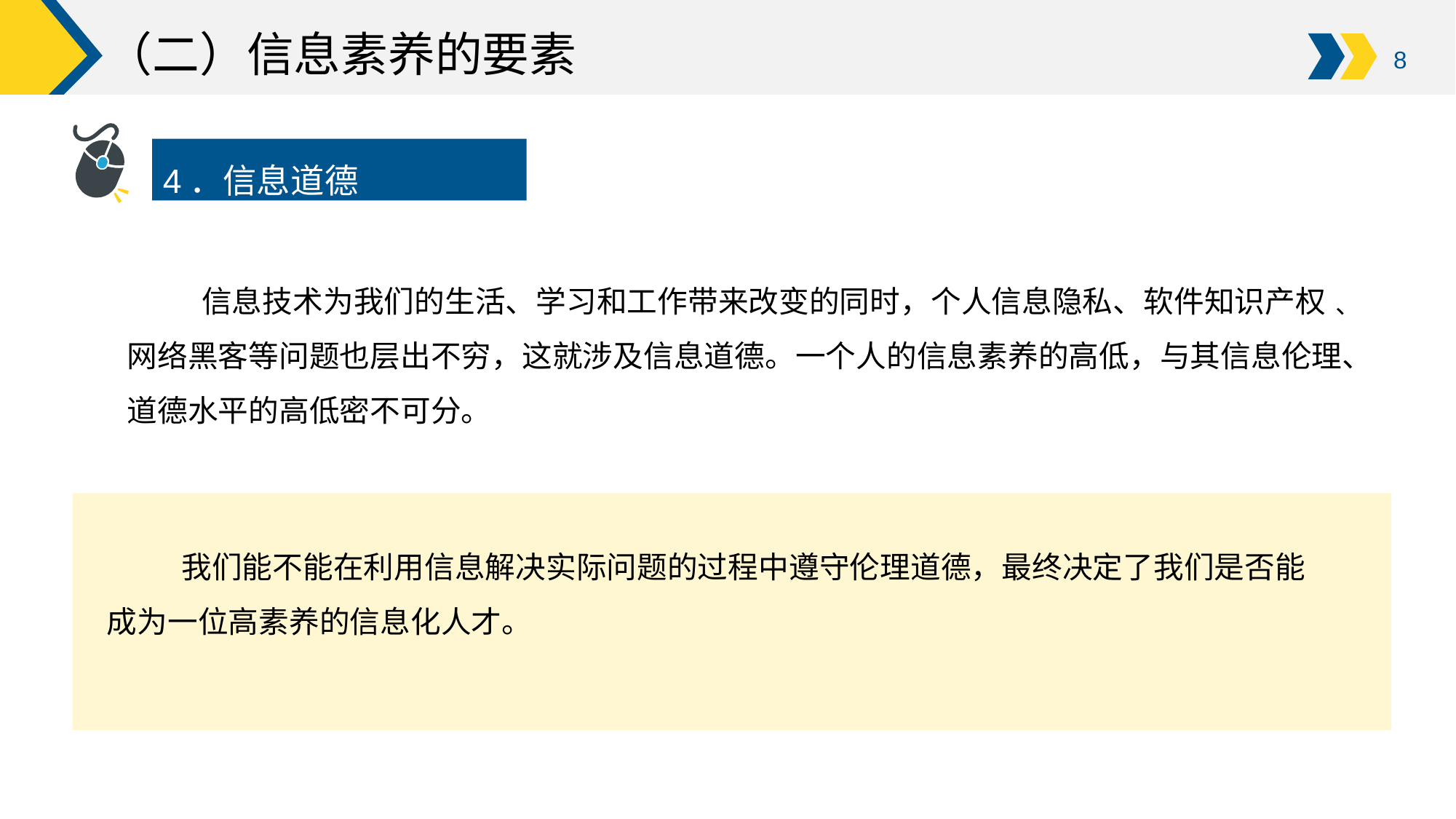

# （二）信息素养的要素

4．信息道德
信息技术为我们的生活、学习和工作带来改变的同时，个人信息隐私、软件知识产权﹑网络黑客等问题也层出不穷，这就涉及信息道德。一个人的信息素养的高低，与其信息伦理、道德水平的高低密不可分。

我们能不能在利用信息解决实际问题的过程中遵守伦理道德，最终决定了我们是否能成为一位高素养的信息化人才。